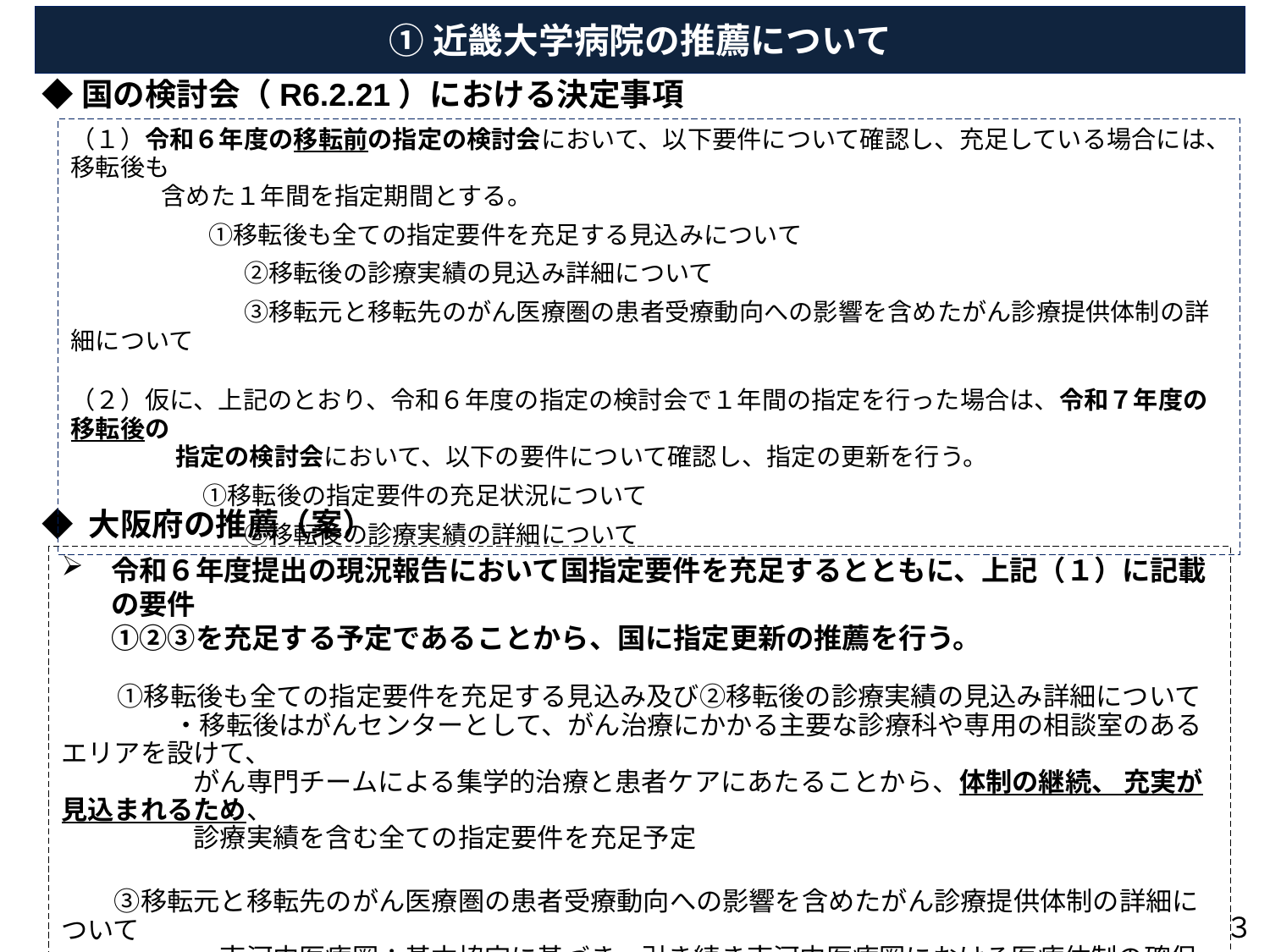

①近畿大学病院の推薦について
◆国の検討会（R6.2.21）における決定事項
（１）令和６年度の移転前の指定の検討会において、以下要件について確認し、充足している場合には、移転後も
　　　   含めた１年間を指定期間とする。
      　　　　①移転後も全ての指定要件を充足する見込みについて
　　　　　　　②移転後の診療実績の見込み詳細について
　　　　　　　③移転元と移転先のがん医療圏の患者受療動向への影響を含めたがん診療提供体制の詳細について

（２）仮に、上記のとおり、令和６年度の指定の検討会で１年間の指定を行った場合は、令和７年度の移転後の
　　　　 指定の検討会において、以下の要件について確認し、指定の更新を行う。
　　　      　①移転後の指定要件の充足状況について
　　　　　　　②移転後の診療実績の詳細について
◆ 大阪府の推薦（案）
令和６年度提出の現況報告において国指定要件を充足するとともに、上記（１）に記載の要件
①②③を充足する予定であることから、国に指定更新の推薦を行う。

　　①移転後も全ての指定要件を充足する見込み及び②移転後の診療実績の見込み詳細について
　　　　 ・移転後はがんセンターとして、がん治療にかかる主要な診療科や専用の相談室のあるエリアを設けて、
　　　　　がん専門チームによる集学的治療と患者ケアにあたることから、体制の継続、 充実が見込まれるため、　　　　
　　　　　診療実績を含む全ての指定要件を充足予定

　　③移転元と移転先のがん医療圏の患者受療動向への影響を含めたがん診療提供体制の詳細について
　　　　　・南河内医療圏：基本協定に基づき、引き続き南河内医療圏における医療体制の確保に取り組む
　　　　　・堺市医療圏　 ：堺市医療圏において、南部に拠点病院が移転することで、堺市医療圏のがん医療
                                の均てん化に寄与
３